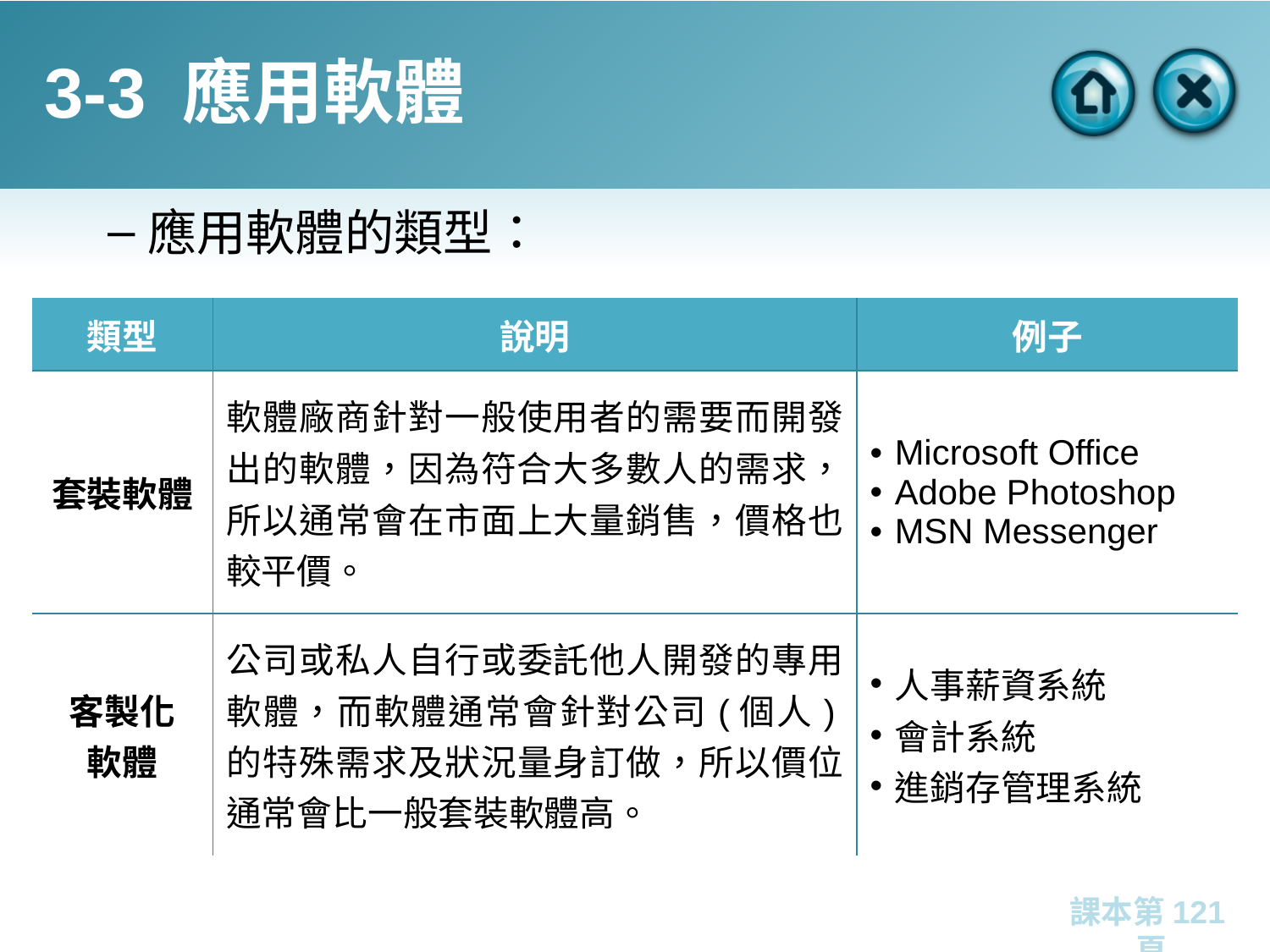

# 3-3 應用軟體
應用軟體的類型：
| 類型 | 說明 | 例子 |
| --- | --- | --- |
| 套裝軟體 | 軟體廠商針對一般使用者的需要而開發出的軟體，因為符合大多數人的需求，所以通常會在市面上大量銷售，價格也較平價。 | Microsoft Office Adobe Photoshop MSN Messenger |
| 客製化 軟體 | 公司或私人自行或委託他人開發的專用軟體，而軟體通常會針對公司(個人)的特殊需求及狀況量身訂做，所以價位通常會比一般套裝軟體高。 | 人事薪資系統 會計系統 進銷存管理系統 |
課本第121頁